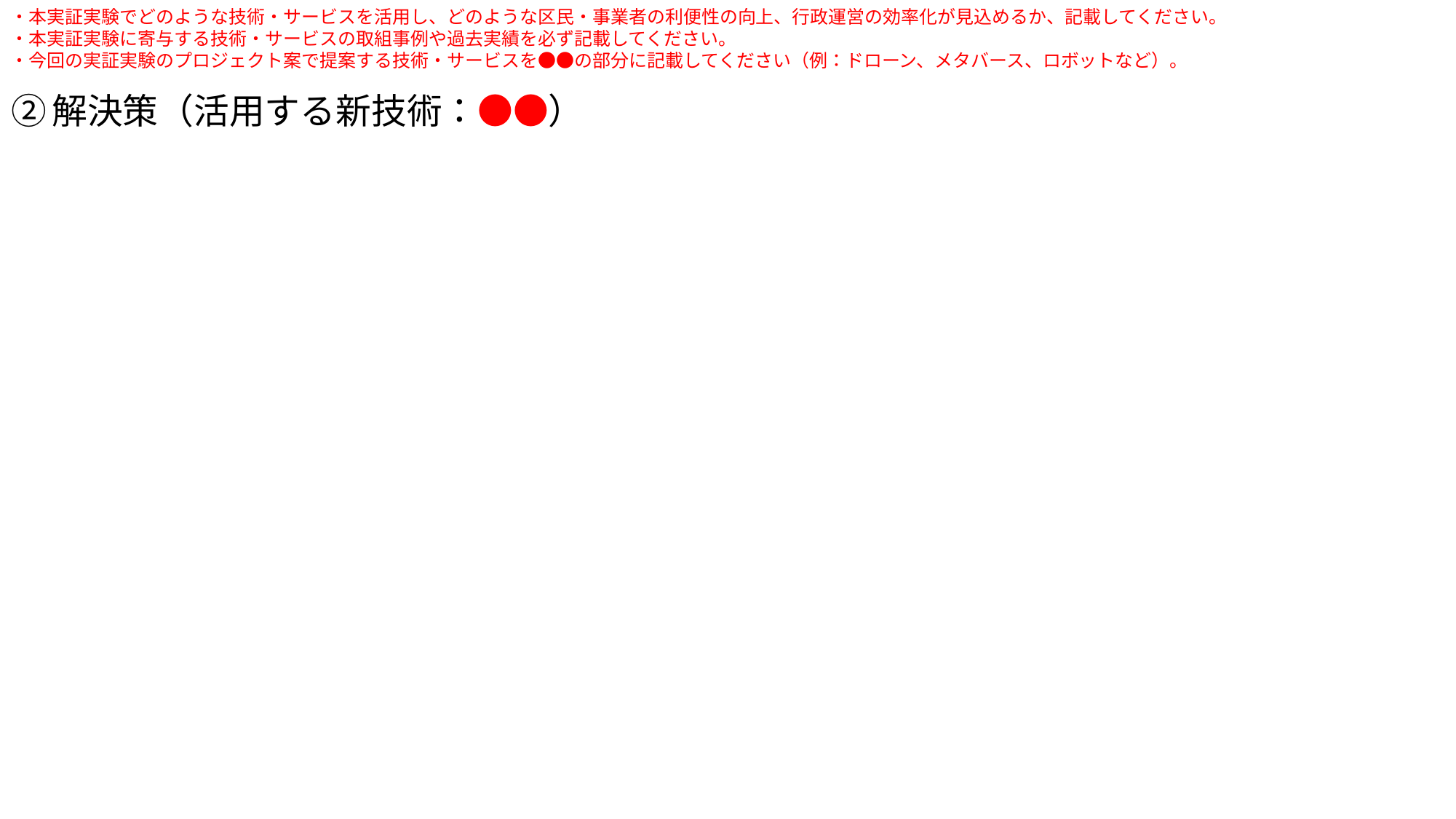

・本実証実験でどのような技術・サービスを活用し、どのような区民・事業者の利便性の向上、行政運営の効率化が見込めるか、記載してください。
・本実証実験に寄与する技術・サービスの取組事例や過去実績を必ず記載してください。
・今回の実証実験のプロジェクト案で提案する技術・サービスを●●の部分に記載してください（例：ドローン、メタバース、ロボットなど）。
# ②解決策（活用する新技術：●●）